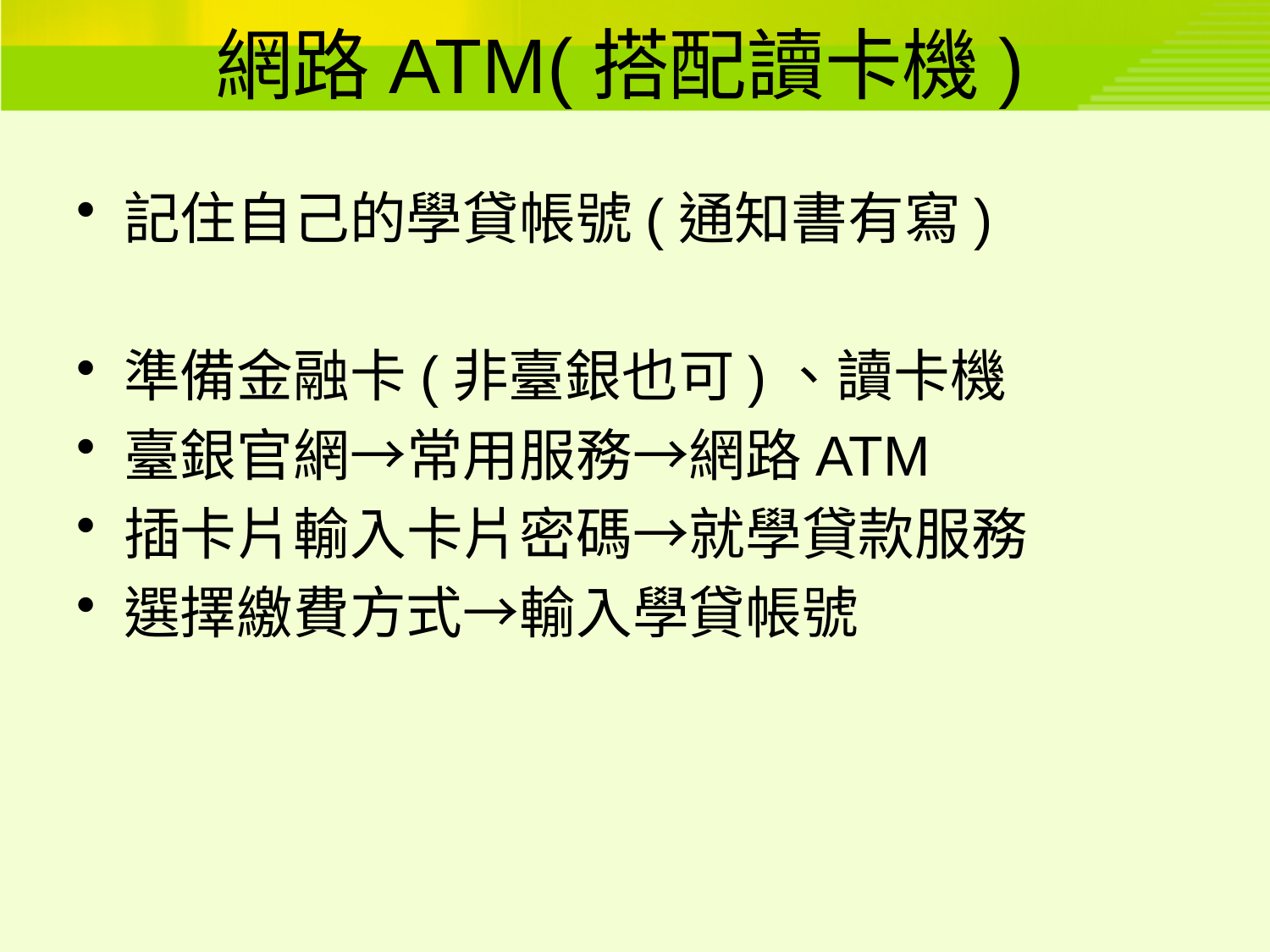

# 網路ATM(搭配讀卡機)
記住自己的學貸帳號(通知書有寫)

準備金融卡(非臺銀也可)、讀卡機
臺銀官網→常用服務→網路ATM
插卡片輸入卡片密碼→就學貸款服務
選擇繳費方式→輸入學貸帳號